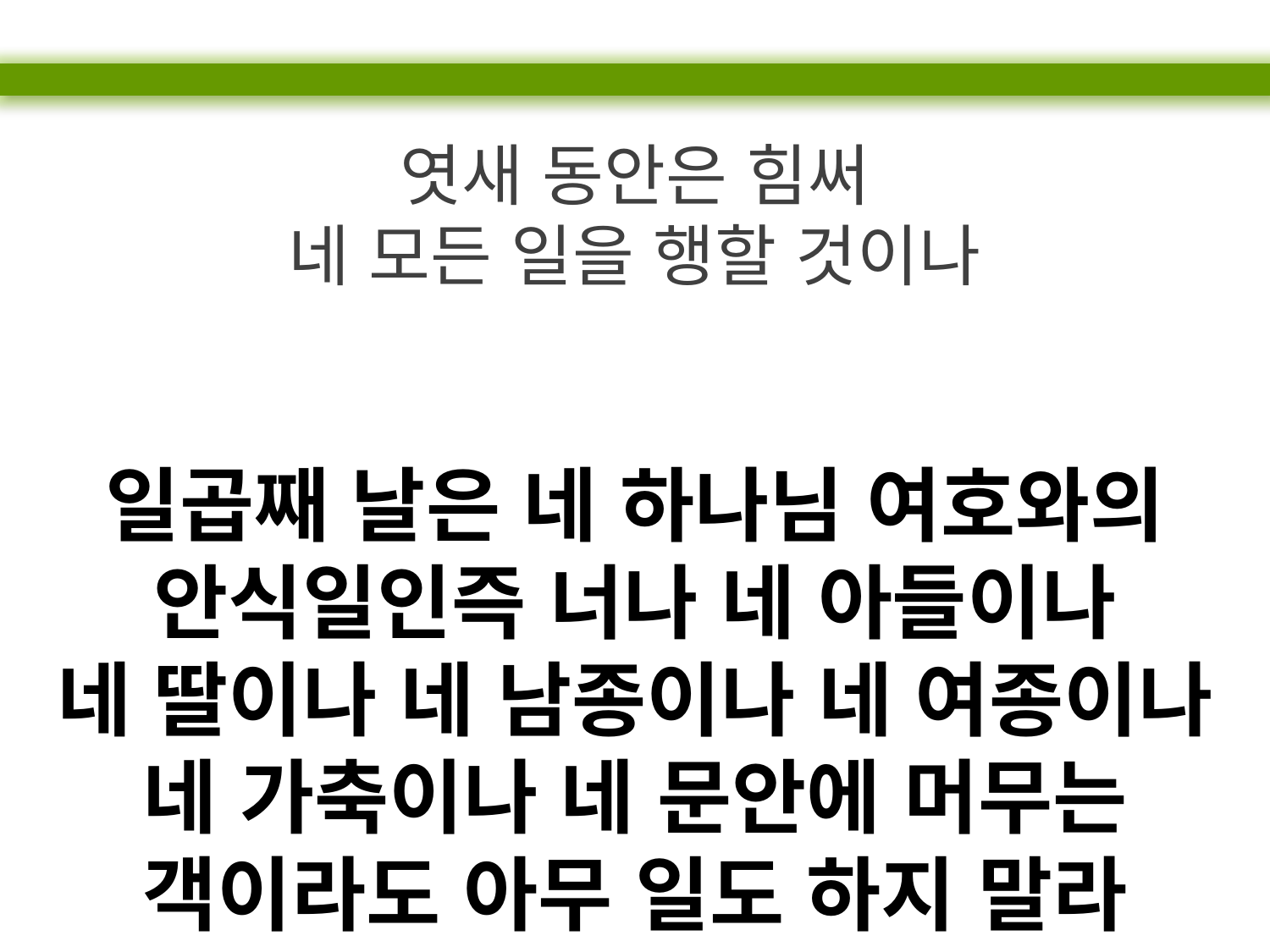

엿새 동안은 힘써
네 모든 일을 행할 것이나
일곱째 날은 네 하나님 여호와의 안식일인즉 너나 네 아들이나
네 딸이나 네 남종이나 네 여종이나
네 가축이나 네 문안에 머무는 객이라도 아무 일도 하지 말라